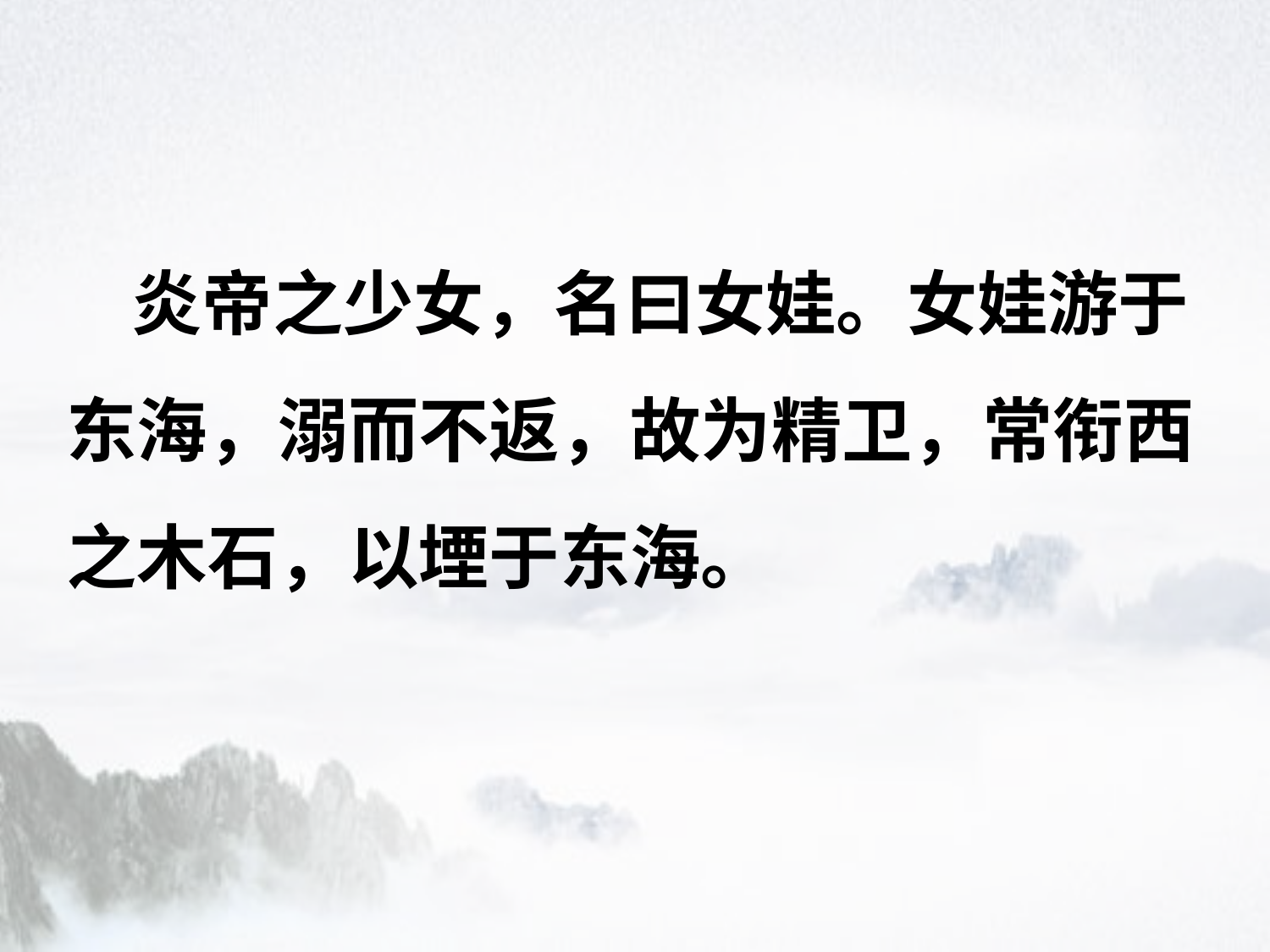

炎帝之少女，名曰女娃。女娃游于
东海，溺而不返，故为精卫，常衔西
之木石，以堙于东海。